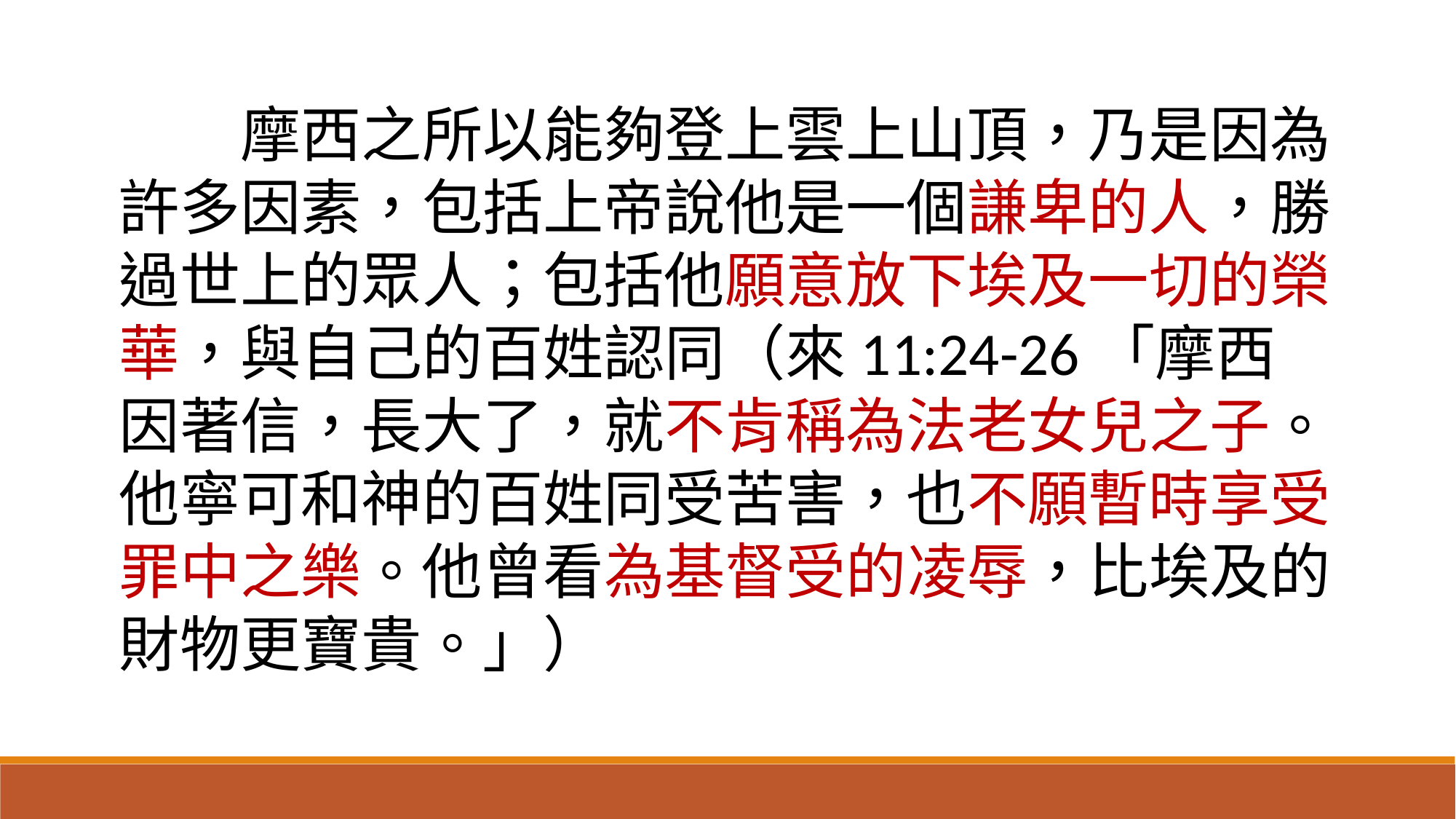

摩西之所以能夠登上雲上山頂，乃是因為許多因素，包括上帝說他是一個謙卑的人，勝過世上的眾人；包括他願意放下埃及一切的榮華，與自己的百姓認同（來11:24-26「摩西因著信，長大了，就不肯稱為法老女兒之子。他寧可和神的百姓同受苦害，也不願暫時享受罪中之樂。他曾看為基督受的凌辱，比埃及的財物更寶貴。」）